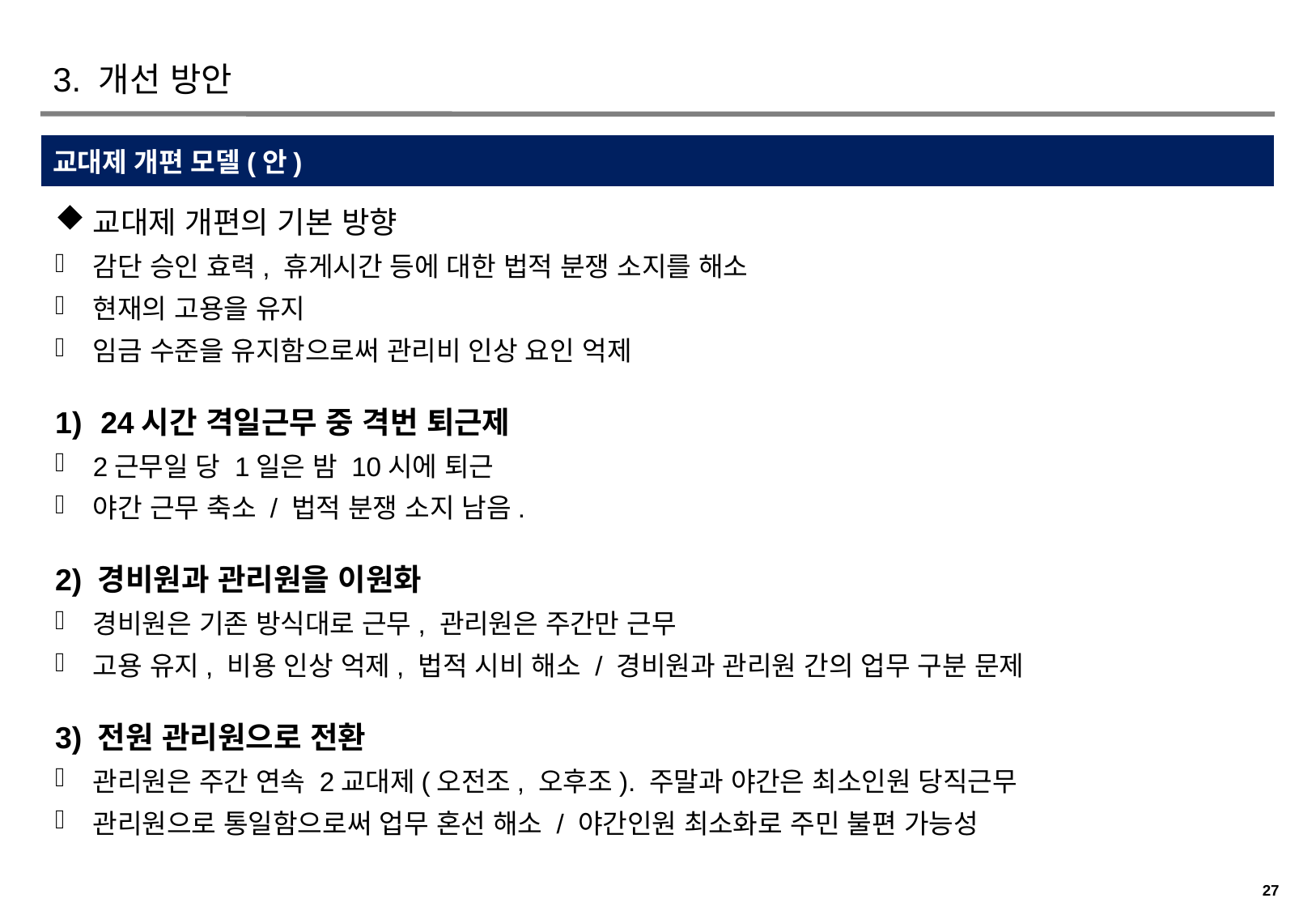

# 3. 개선 방안
교대제 개편 모델(안)
교대제 개편의 기본 방향
감단 승인 효력, 휴게시간 등에 대한 법적 분쟁 소지를 해소
현재의 고용을 유지
임금 수준을 유지함으로써 관리비 인상 요인 억제

24시간 격일근무 중 격번 퇴근제
2근무일 당 1일은 밤 10시에 퇴근
야간 근무 축소 / 법적 분쟁 소지 남음.

2) 경비원과 관리원을 이원화
경비원은 기존 방식대로 근무, 관리원은 주간만 근무
고용 유지, 비용 인상 억제, 법적 시비 해소 / 경비원과 관리원 간의 업무 구분 문제

3) 전원 관리원으로 전환
관리원은 주간 연속 2교대제(오전조, 오후조). 주말과 야간은 최소인원 당직근무
관리원으로 통일함으로써 업무 혼선 해소 / 야간인원 최소화로 주민 불편 가능성